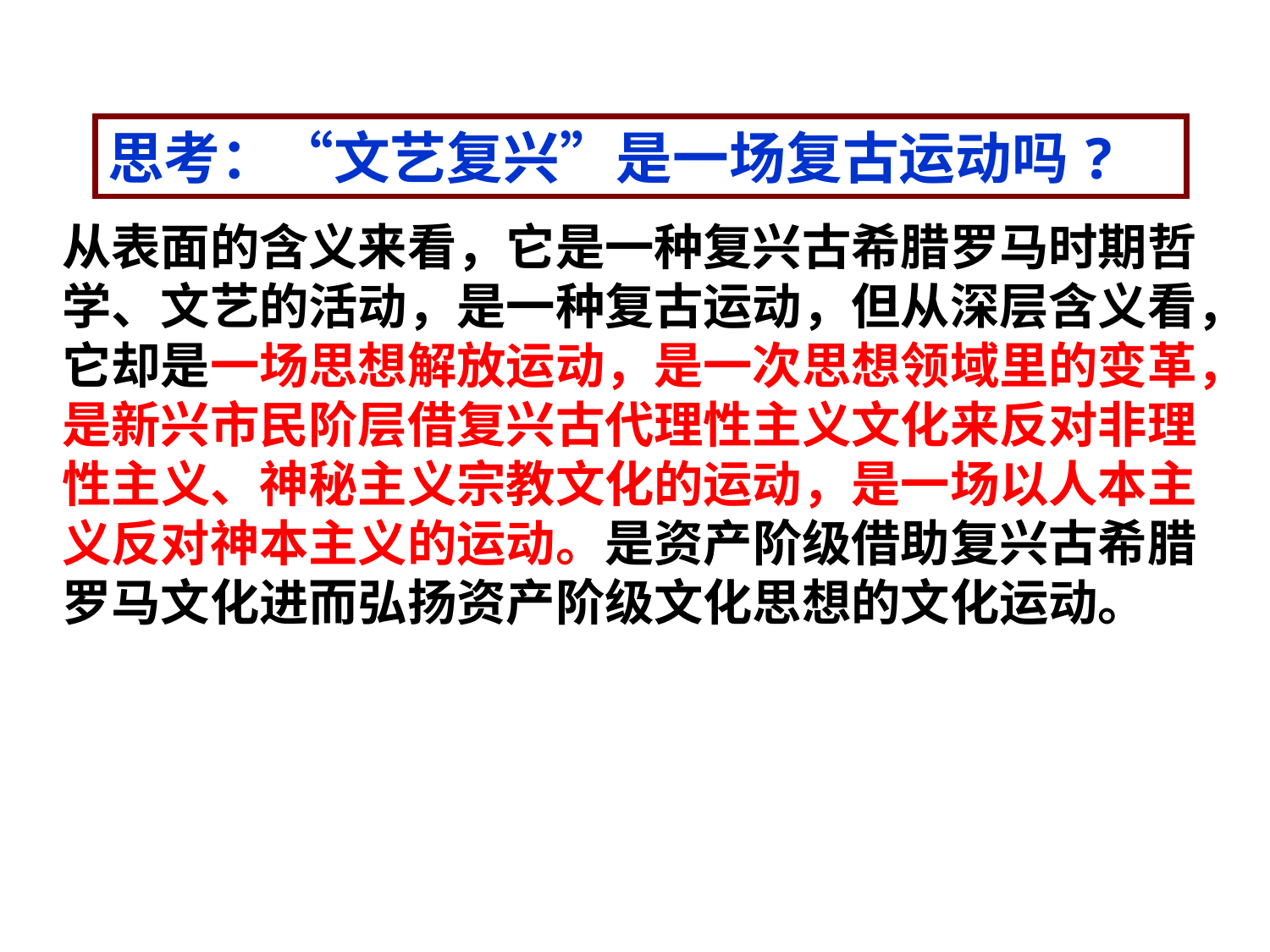

思考：“文艺复兴”是一场复古运动吗?
从表面的含义来看，它是一种复兴古希腊罗马时期哲学、文艺的活动，是一种复古运动，但从深层含义看，它却是一场思想解放运动，是一次思想领域里的变革，是新兴市民阶层借复兴古代理性主义文化来反对非理性主义、神秘主义宗教文化的运动，是一场以人本主义反对神本主义的运动。是资产阶级借助复兴古希腊罗马文化进而弘扬资产阶级文化思想的文化运动。